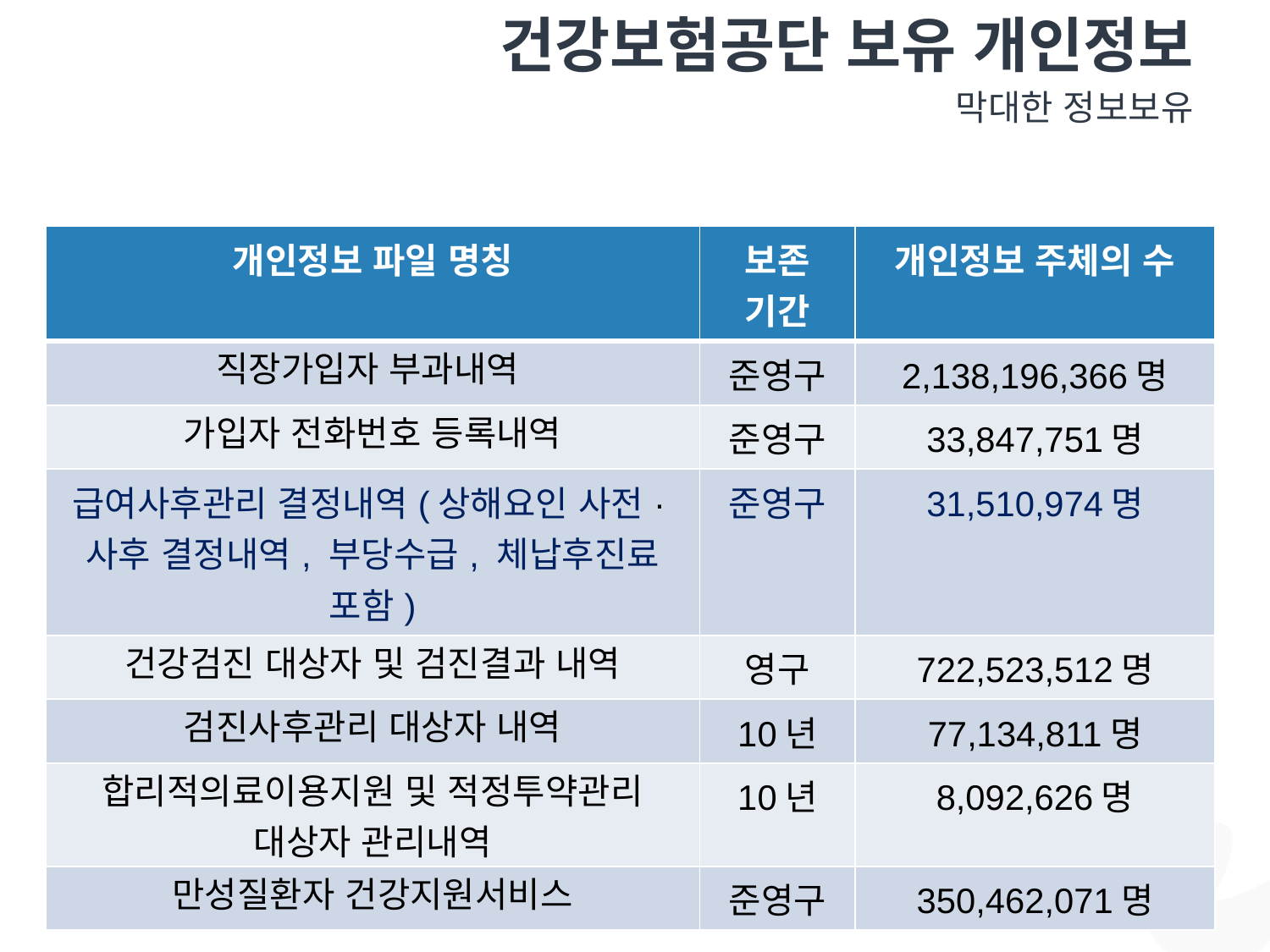

# 건강보험공단 보유 개인정보
막대한 정보보유
| 개인정보 파일 명칭 | 보존 기간 | 개인정보 주체의 수 |
| --- | --- | --- |
| 직장가입자 부과내역 | 준영구 | 2,138,196,366명 |
| 가입자 전화번호 등록내역 | 준영구 | 33,847,751명 |
| 급여사후관리 결정내역(상해요인 사전·사후 결정내역, 부당수급, 체납후진료 포함) | 준영구 | 31,510,974명 |
| 건강검진 대상자 및 검진결과 내역 | 영구 | 722,523,512명 |
| 검진사후관리 대상자 내역 | 10년 | 77,134,811명 |
| 합리적의료이용지원 및 적정투약관리 대상자 관리내역 | 10년 | 8,092,626명 |
| 만성질환자 건강지원서비스 | 준영구 | 350,462,071명 |
47